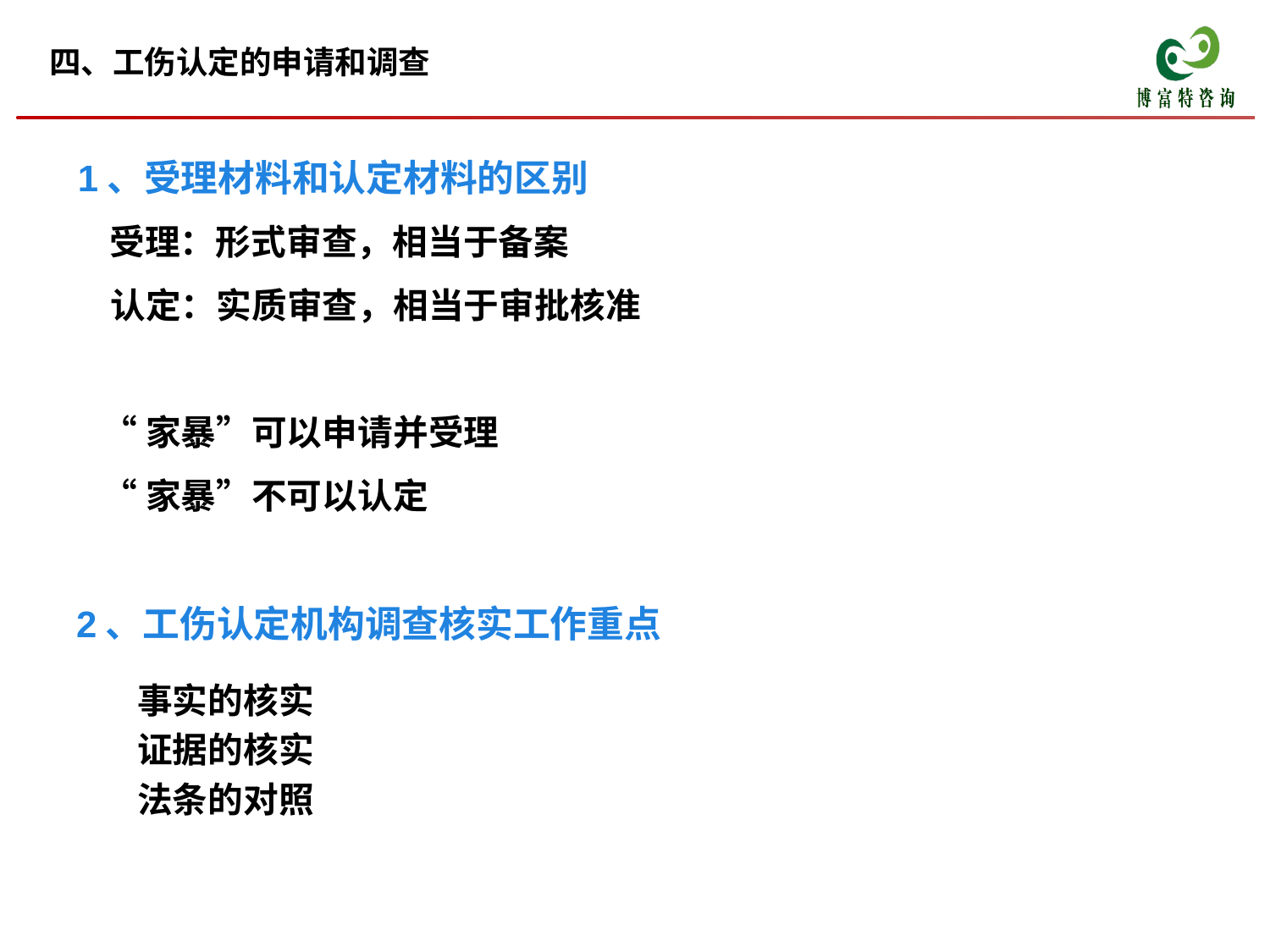

四、工伤认定的申请和调查
1、受理材料和认定材料的区别
     受理：形式审查，相当于备案
   认定：实质审查，相当于审批核准

   “家暴”可以申请并受理
   “家暴”不可以认定
2、工伤认定机构调查核实工作重点
事实的核实
证据的核实
法条的对照